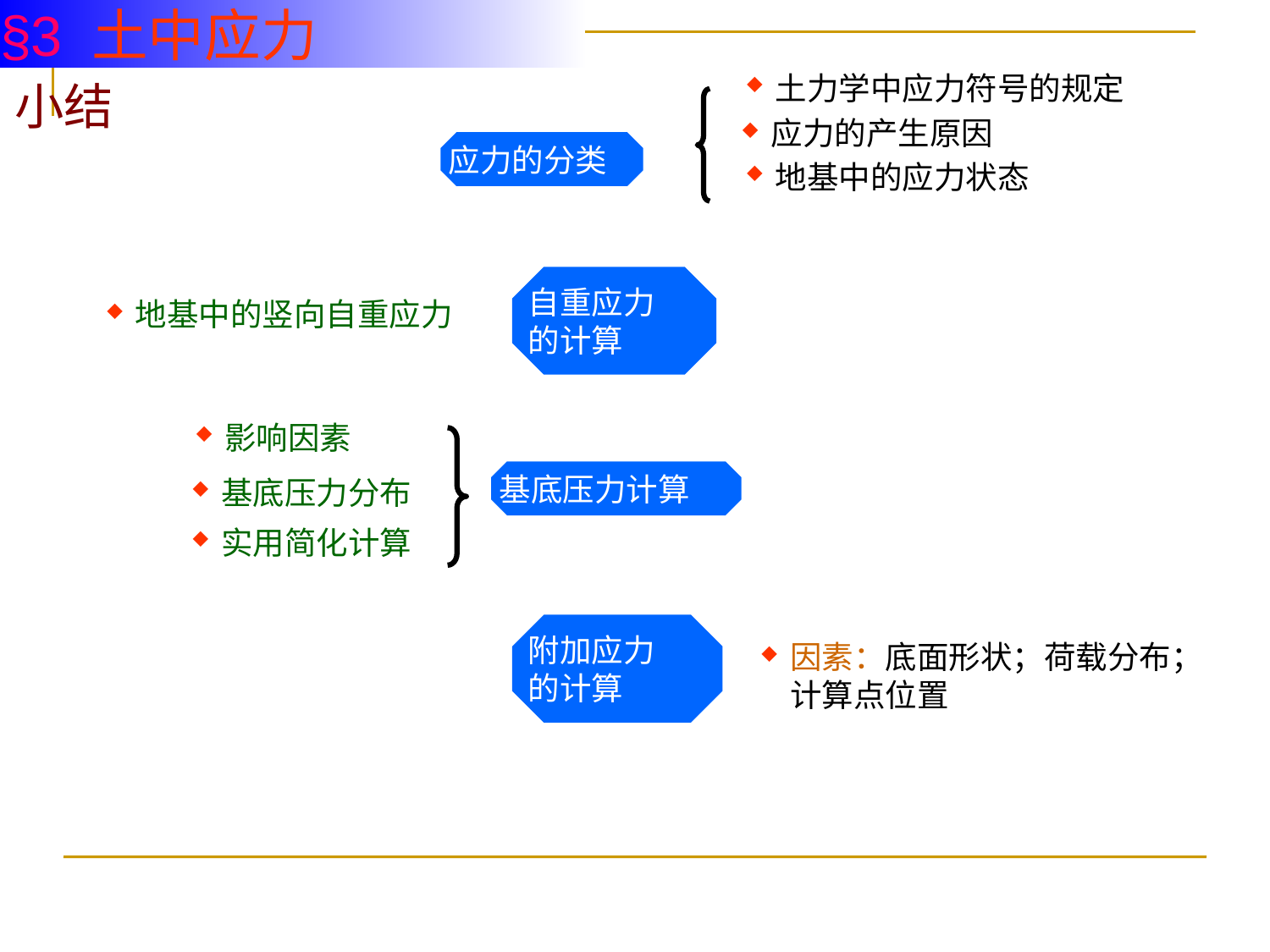

§3 土中应力
土力学中应力符号的规定
小结

应力的产生原因
应力的分类
地基中的应力状态
自重应力
的计算
地基中的竖向自重应力
影响因素

基底压力计算
基底压力分布
实用简化计算
附加应力
的计算
因素：底面形状；荷载分布；计算点位置